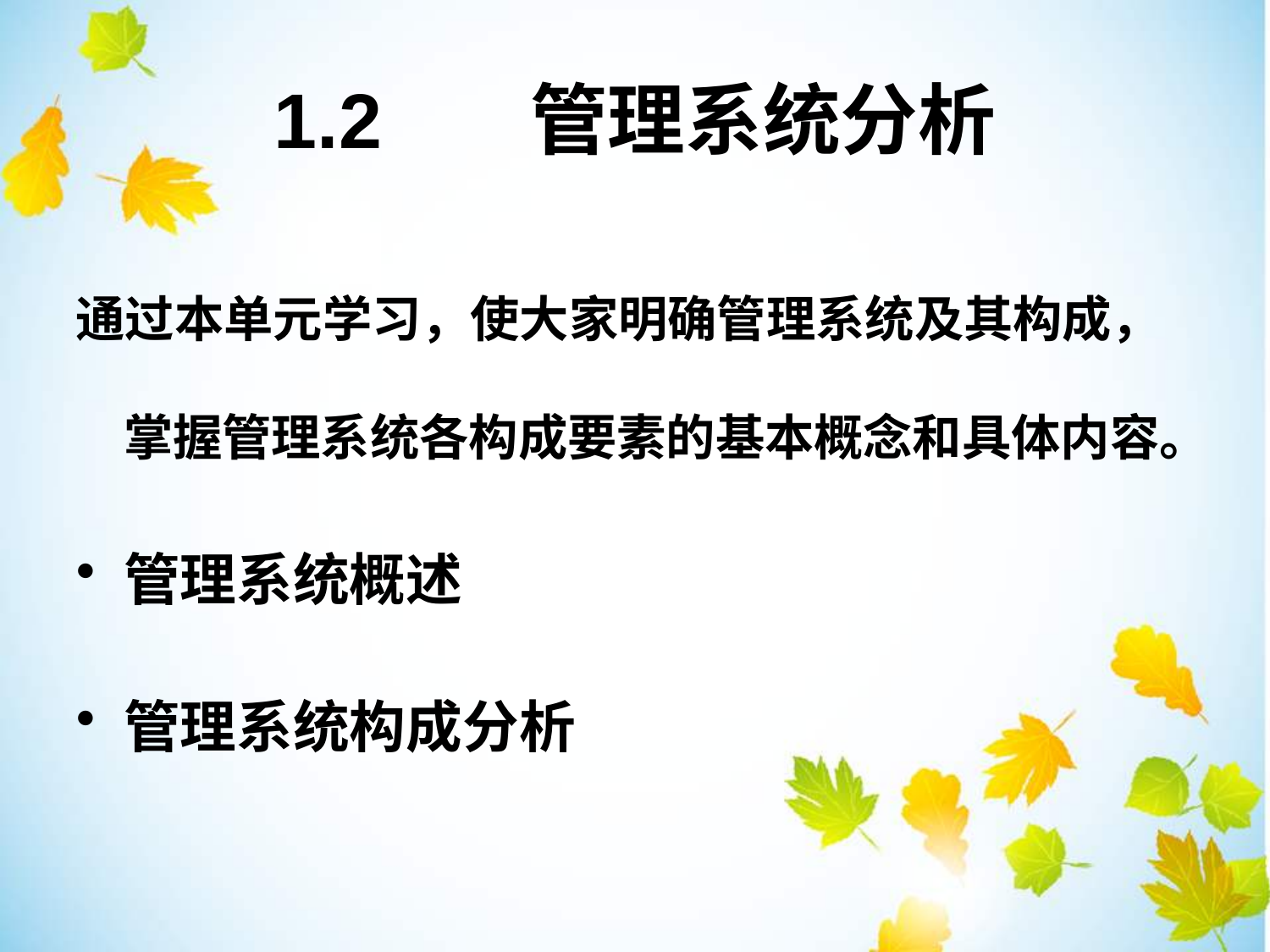

1.2      管理系统分析
通过本单元学习，使大家明确管理系统及其构成，掌握管理系统各构成要素的基本概念和具体内容。
管理系统概述
管理系统构成分析